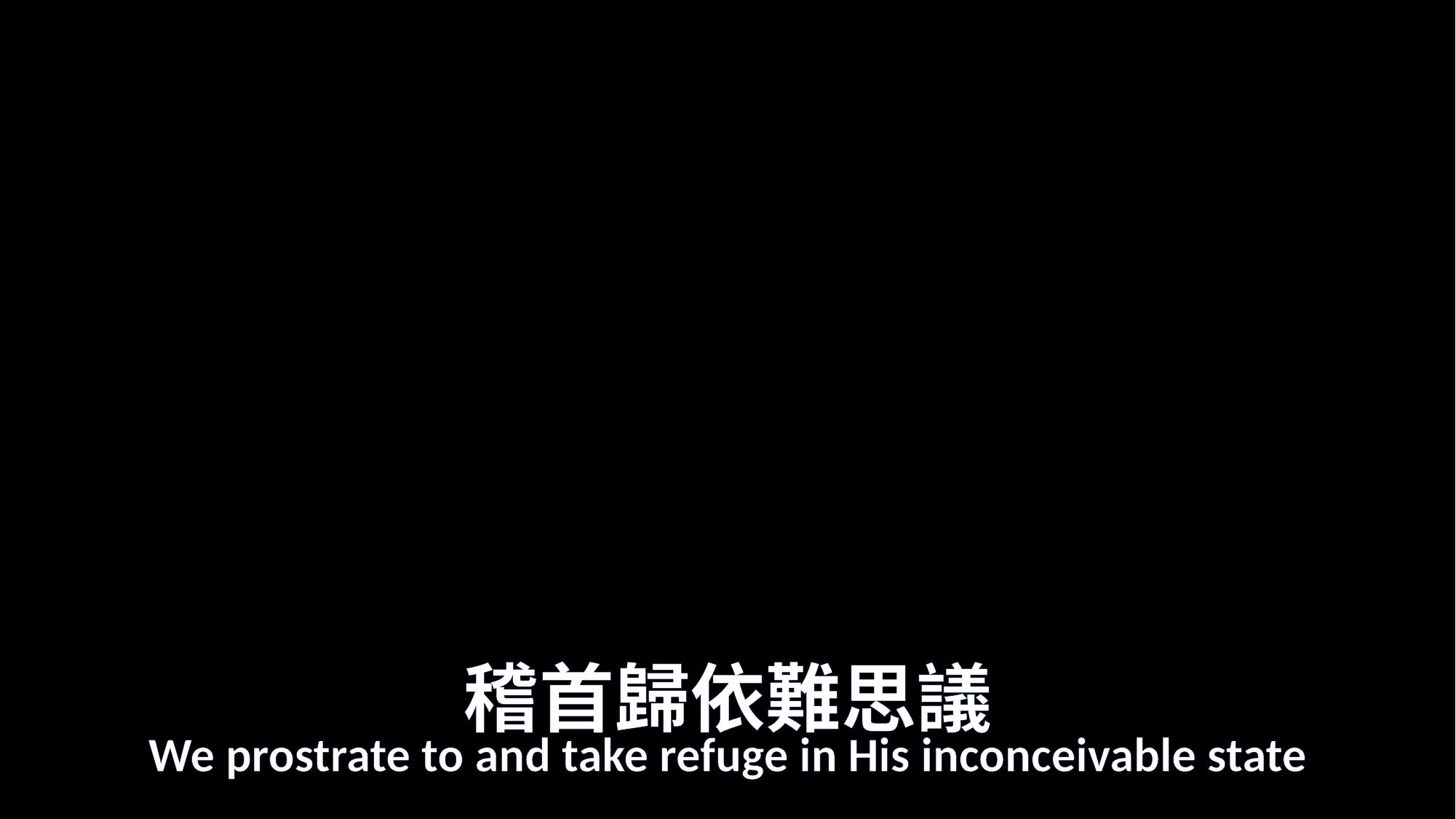

# 稽首歸依難思議
We prostrate to and take refuge in His inconceivable state